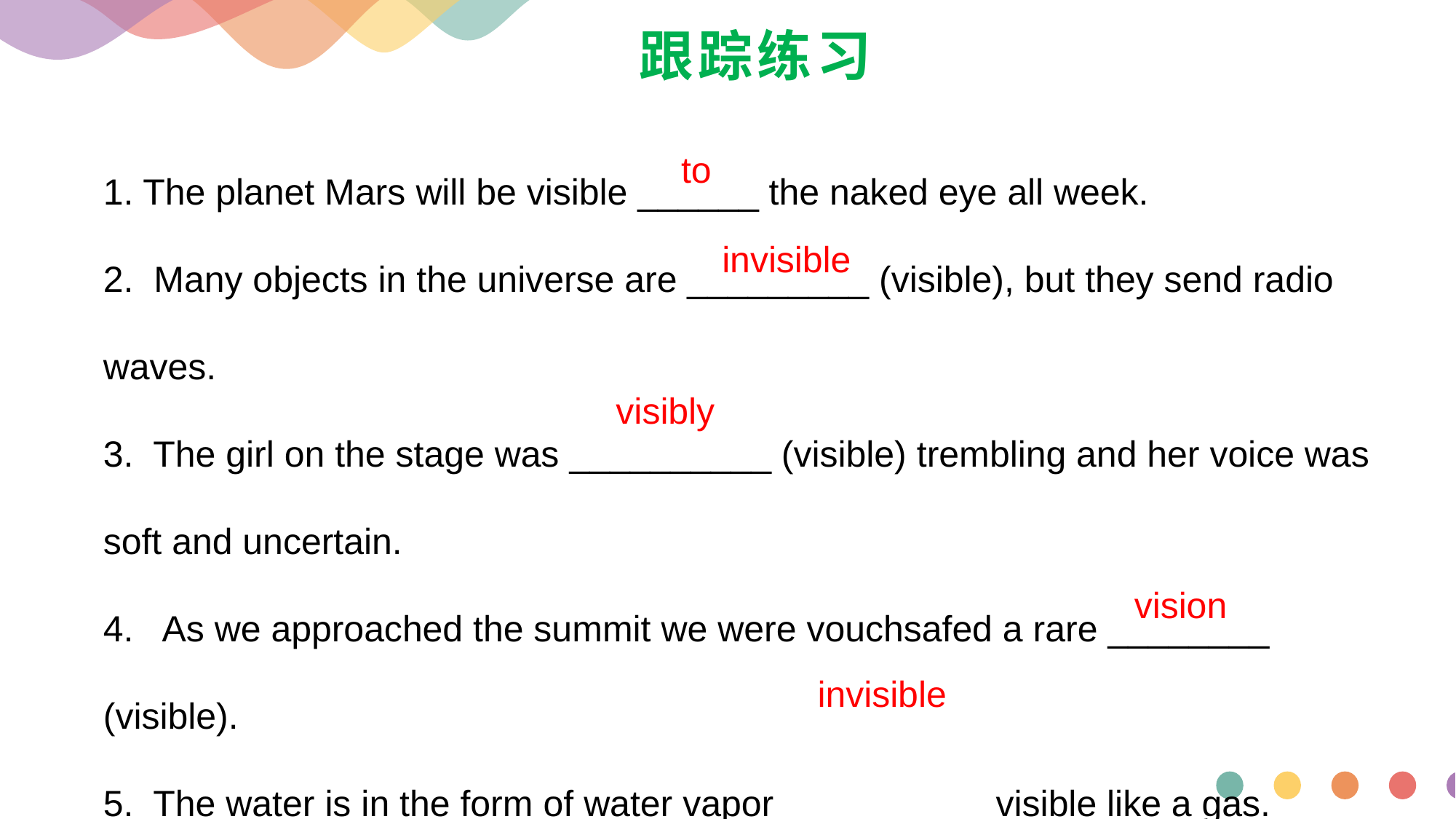

# 跟踪练习
1. The planet Mars will be visible ______ the naked eye all week.
2.  Many objects in the universe are _________ (visible), but they send radio waves.
3.  The girl on the stage was __________ (visible) trembling and her voice was soft and uncertain.
4.   As we approached the summit we were vouchsafed a rare ________ (visible).
5.  The water is in the form of water vapor __________ visible like a gas.
  to
invisible
visibly
vision
 invisible